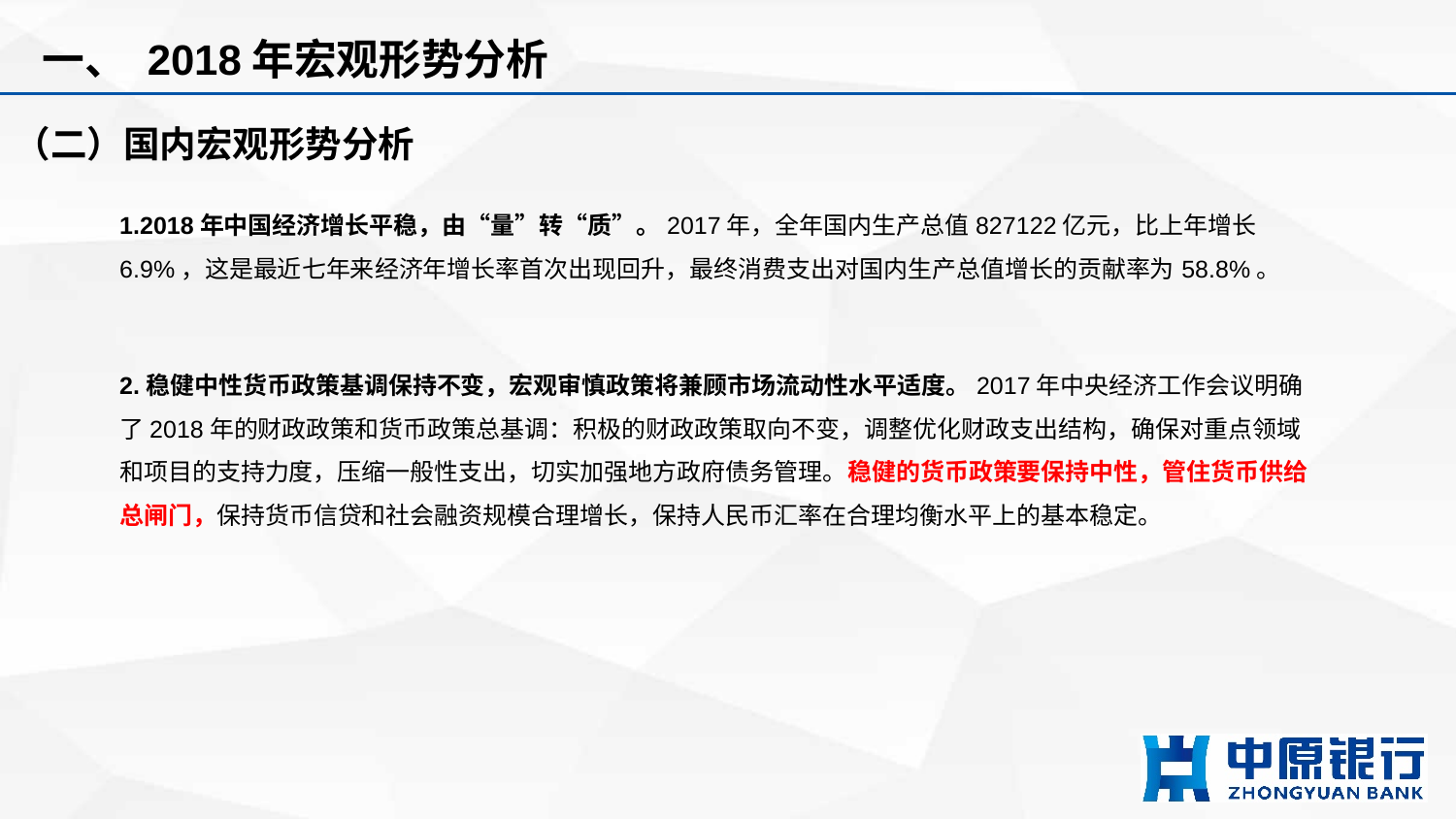

一、 2018年宏观形势分析

（二）国内宏观形势分析
1.2018年中国经济增长平稳，由“量”转“质”。2017年，全年国内生产总值827122亿元，比上年增长6.9%，这是最近七年来经济年增长率首次出现回升，最终消费支出对国内生产总值增长的贡献率为58.8%。
2.稳健中性货币政策基调保持不变，宏观审慎政策将兼顾市场流动性水平适度。2017年中央经济工作会议明确了2018年的财政政策和货币政策总基调：积极的财政政策取向不变，调整优化财政支出结构，确保对重点领域和项目的支持力度，压缩一般性支出，切实加强地方政府债务管理。稳健的货币政策要保持中性，管住货币供给总闸门，保持货币信贷和社会融资规模合理增长，保持人民币汇率在合理均衡水平上的基本稳定。